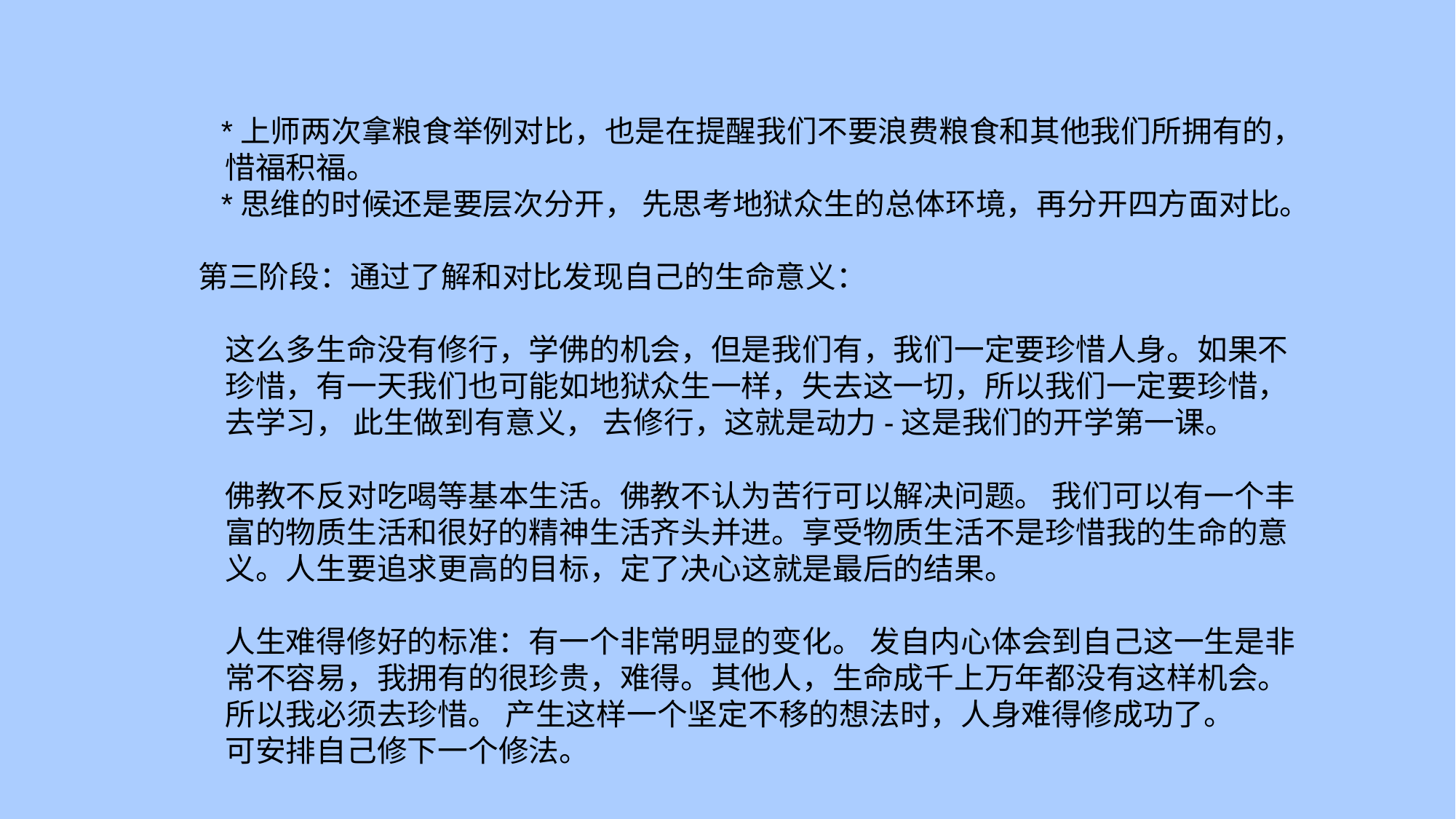

*上师两次拿粮食举例对比，也是在提醒我们不要浪费粮食和其他我们所拥有的，
       惜福积福。
      *思维的时候还是要层次分开， 先思考地狱众生的总体环境，再分开四方面对比。

   第三阶段：通过了解和对比发现自己的生命意义：

       这么多生命没有修行，学佛的机会，但是我们有，我们一定要珍惜人身。如果不
       珍惜，有一天我们也可能如地狱众生一样，失去这一切，所以我们一定要珍惜，
       去学习， 此生做到有意义， 去修行，这就是动力-这是我们的开学第一课。

       佛教不反对吃喝等基本生活。佛教不认为苦行可以解决问题。 我们可以有一个丰
       富的物质生活和很好的精神生活齐头并进。享受物质生活不是珍惜我的生命的意
       义。人生要追求更高的目标，定了决心这就是最后的结果。

       人生难得修好的标准：有一个非常明显的变化。 发自内心体会到自己这一生是非
       常不容易，我拥有的很珍贵，难得。其他人，生命成千上万年都没有这样机会。
       所以我必须去珍惜。 产生这样一个坚定不移的想法时，人身难得修成功了。
       可安排自己修下一个修法。